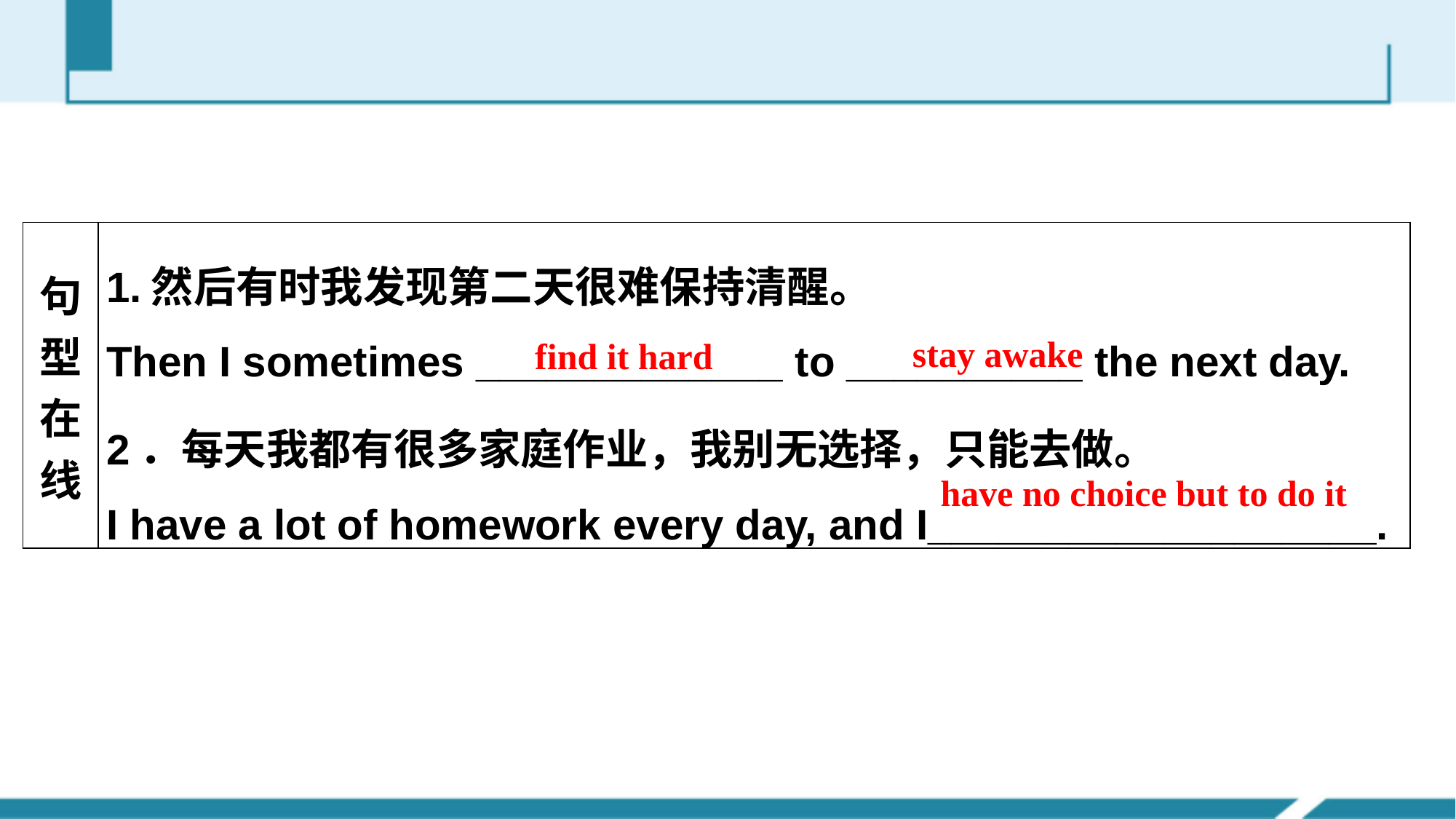

#
| 句型在线 | 1.然后有时我发现第二天很难保持清醒。 Then I sometimes \_\_\_\_\_\_\_\_\_\_\_\_\_ to \_\_\_\_\_\_\_\_\_\_ the next day. 2．每天我都有很多家庭作业，我别无选择，只能去做。 I have a lot of homework every day, and I\_\_\_\_\_\_\_\_\_\_\_\_\_\_\_\_\_\_\_. |
| --- | --- |
stay awake
find it hard
have no choice but to do it